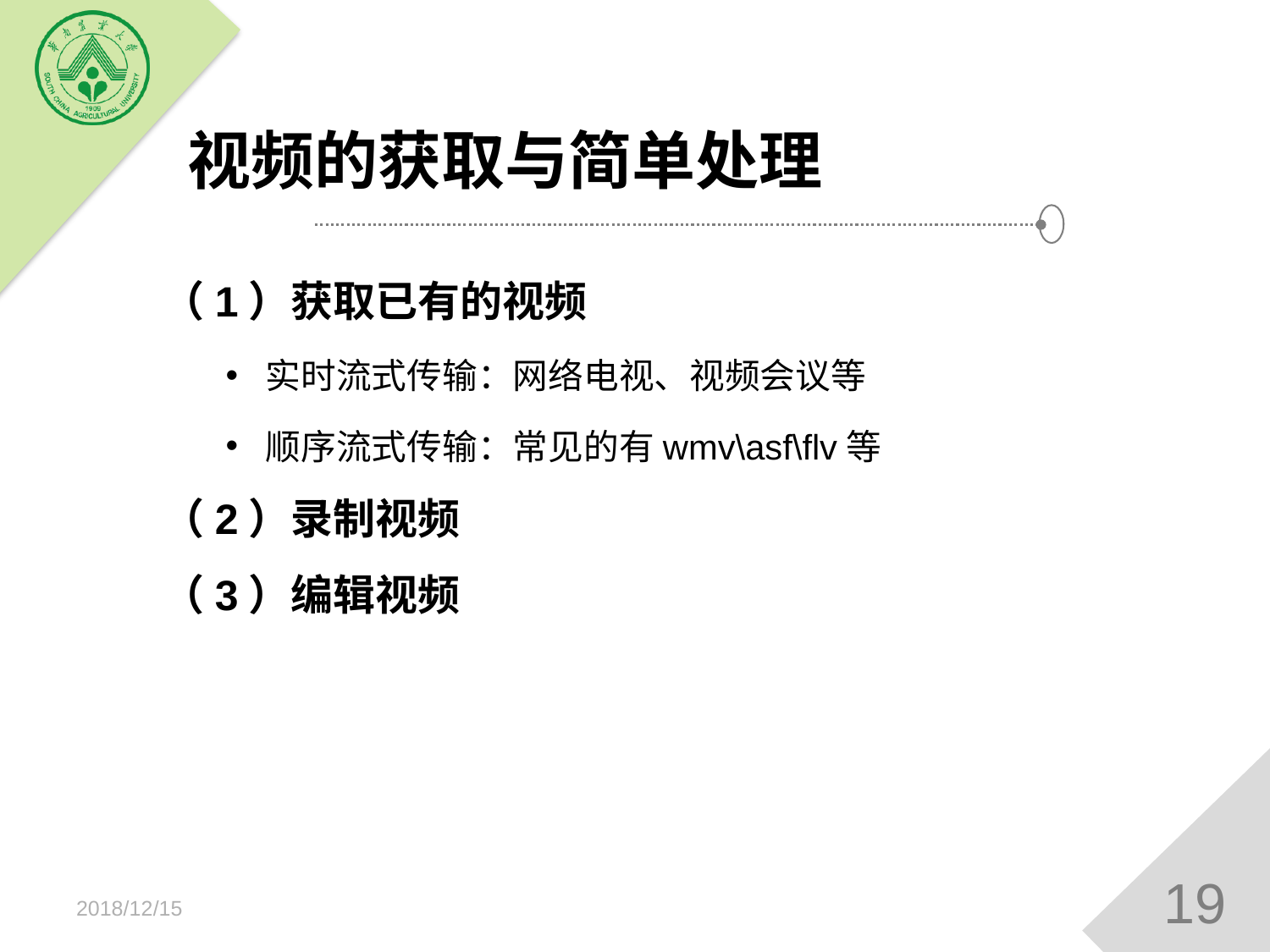

# 视频的获取与简单处理
（1）获取已有的视频
实时流式传输：网络电视、视频会议等
顺序流式传输：常见的有wmv\asf\flv等
（2）录制视频
（3）编辑视频

19
2018/12/15